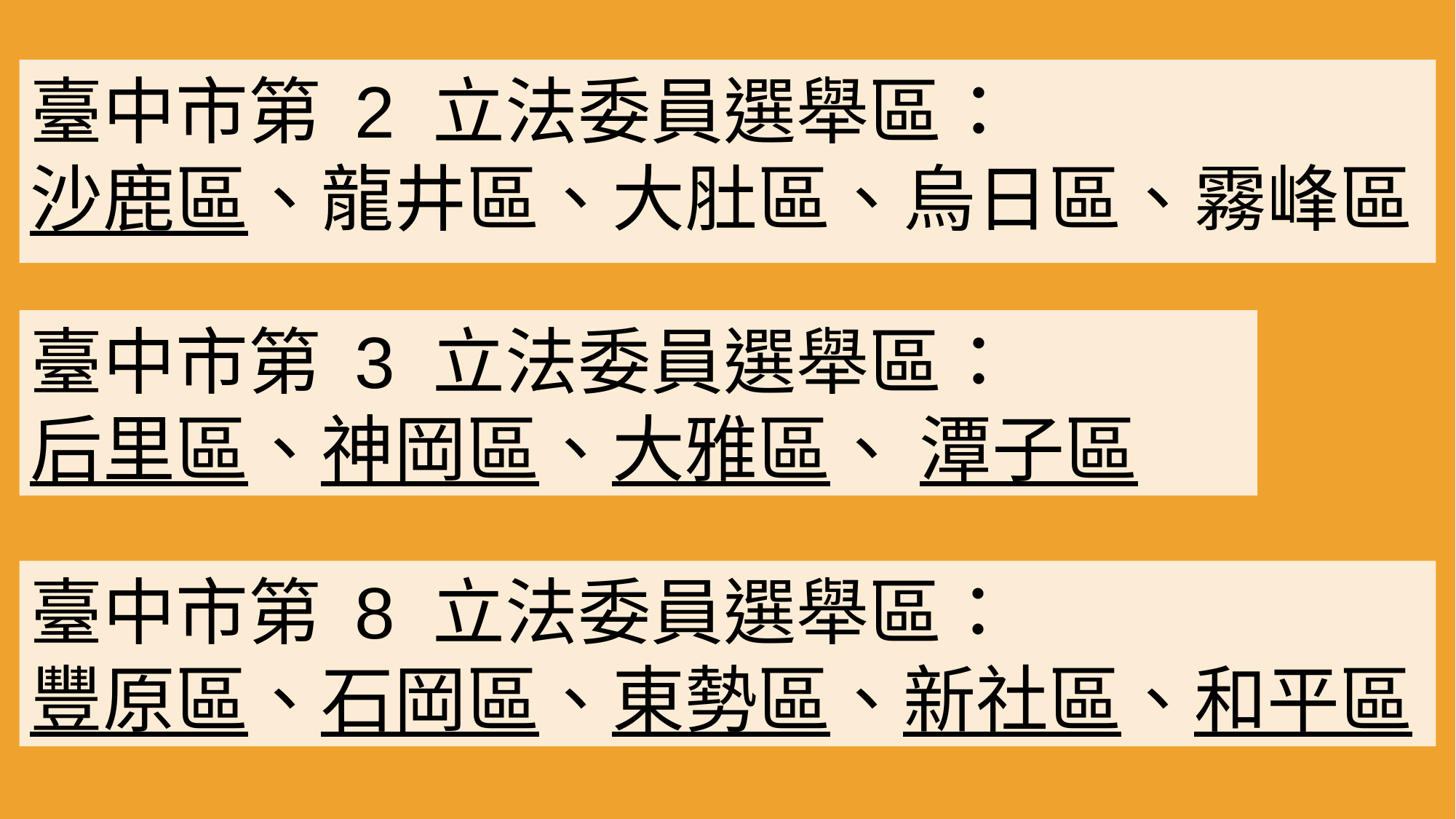

臺中市第 2 立法委員選舉區：
沙鹿區、龍井區、大肚區、烏日區、霧峰區
臺中市第 3 立法委員選舉區：
后里區、神岡區、大雅區、 潭子區
臺中市第 8 立法委員選舉區：
豐原區、石岡區、東勢區、新社區、和平區